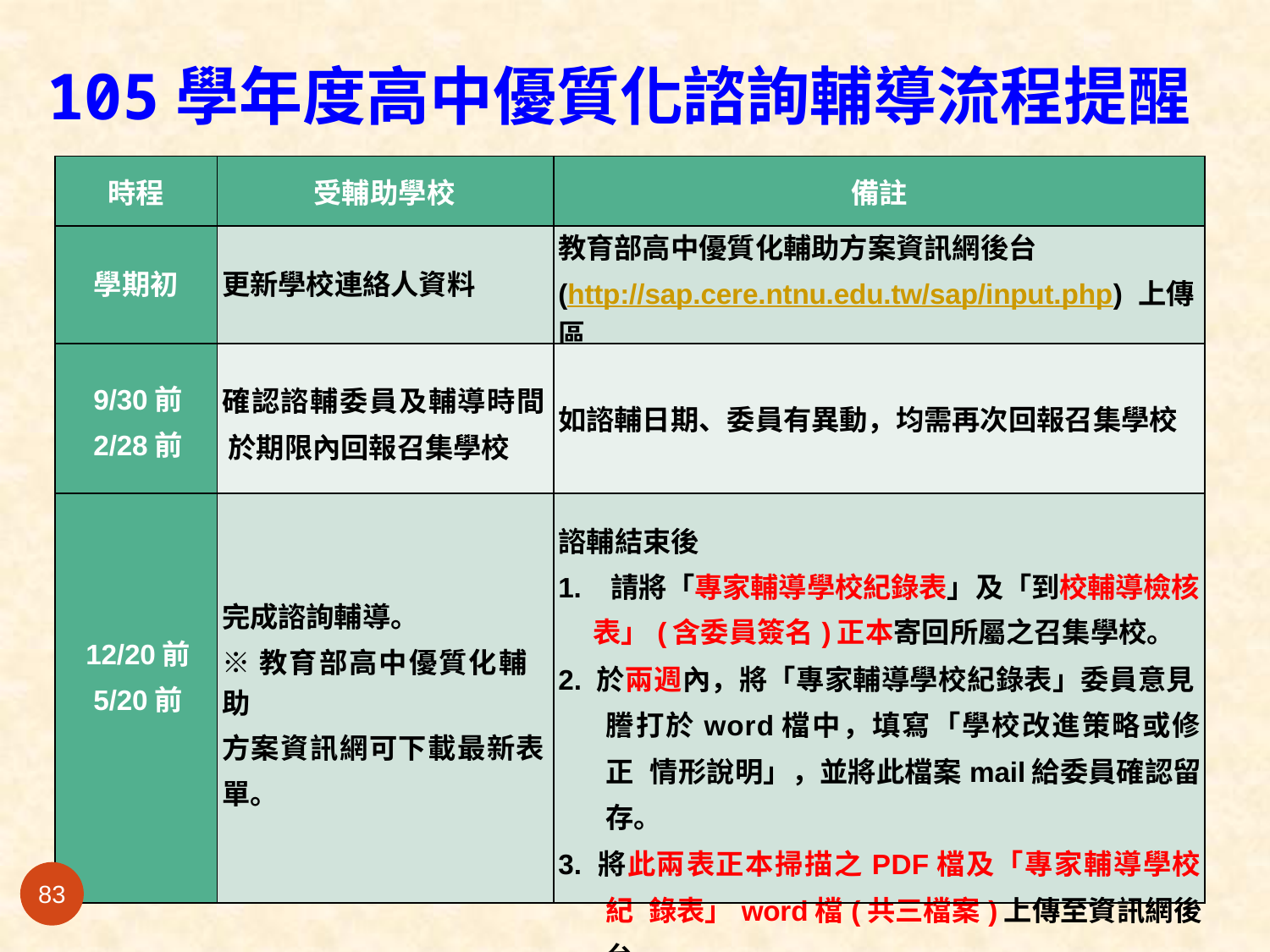

# 105學年度高中優質化諮詢輔導流程提醒
| 時程 | 受輔助學校 | 備註 |
| --- | --- | --- |
| 學期初 | 更新學校連絡人資料 | 教育部高中優質化輔助方案資訊網後台 (http://sap.cere.ntnu.edu.tw/sap/input.php) 上傳區 |
| 9/30前 2/28前 | 確認諮輔委員及輔導時間 於期限內回報召集學校 | 如諮輔日期、委員有異動，均需再次回報召集學校 |
| 12/20前 5/20前 | 完成諮詢輔導。 ※教育部高中優質化輔助 方案資訊網可下載最新表 單。 | 諮輔結束後 1. 請將「專家輔導學校紀錄表」及「到校輔導檢核 表」(含委員簽名)正本寄回所屬之召集學校。 2. 於兩週內，將「專家輔導學校紀錄表」委員意見 謄打於word檔中，填寫「學校改進策略或修正 情形說明」，並將此檔案mail給委員確認留存。 3. 將此兩表正本掃描之PDF檔及「專家輔導學校紀 錄表」word檔(共三檔案)上傳至資訊網後台。 |
83